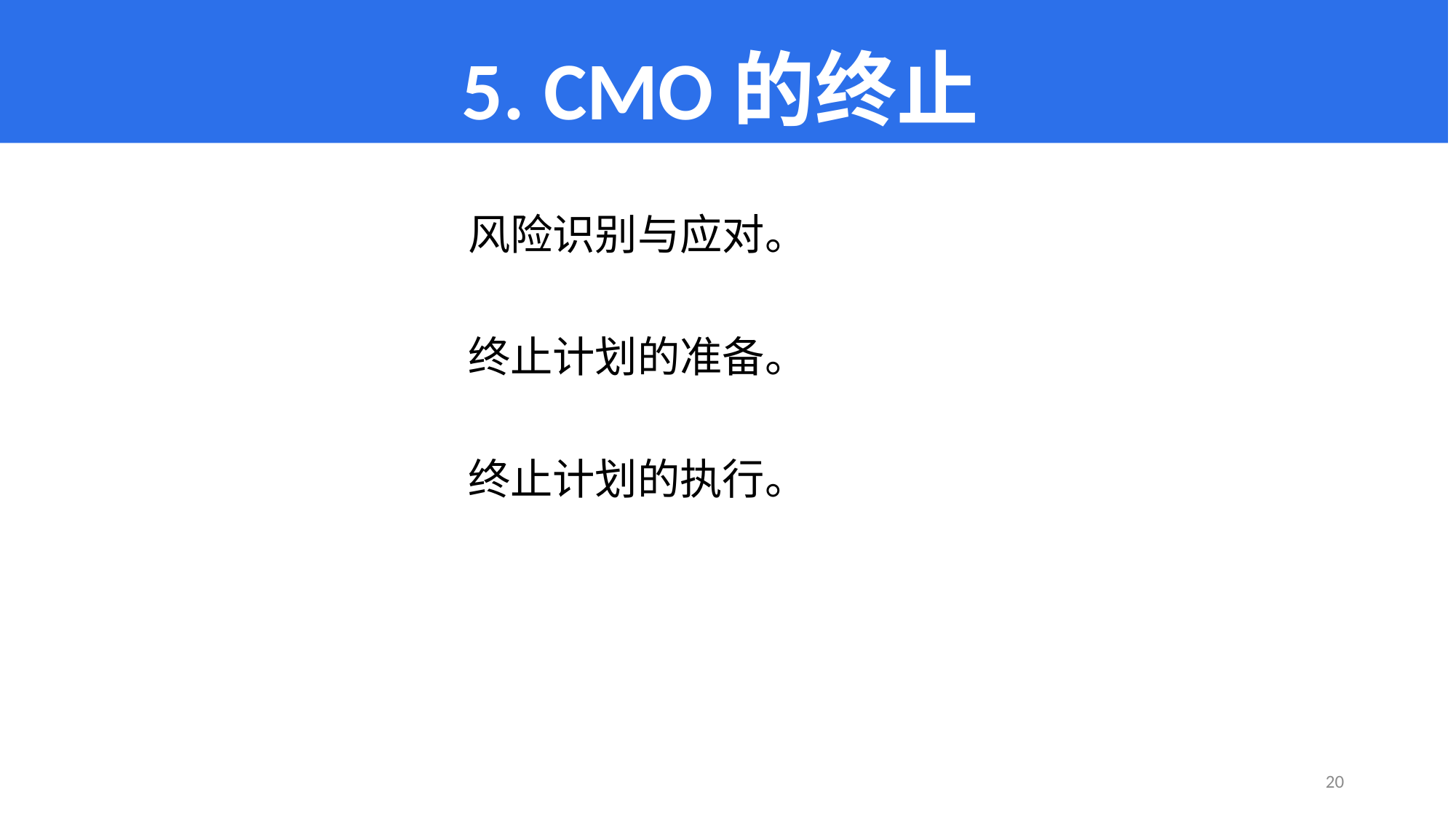

# 5. CMO的终止

风险识别与应对。

终止计划的准备。

终止计划的执行。

20